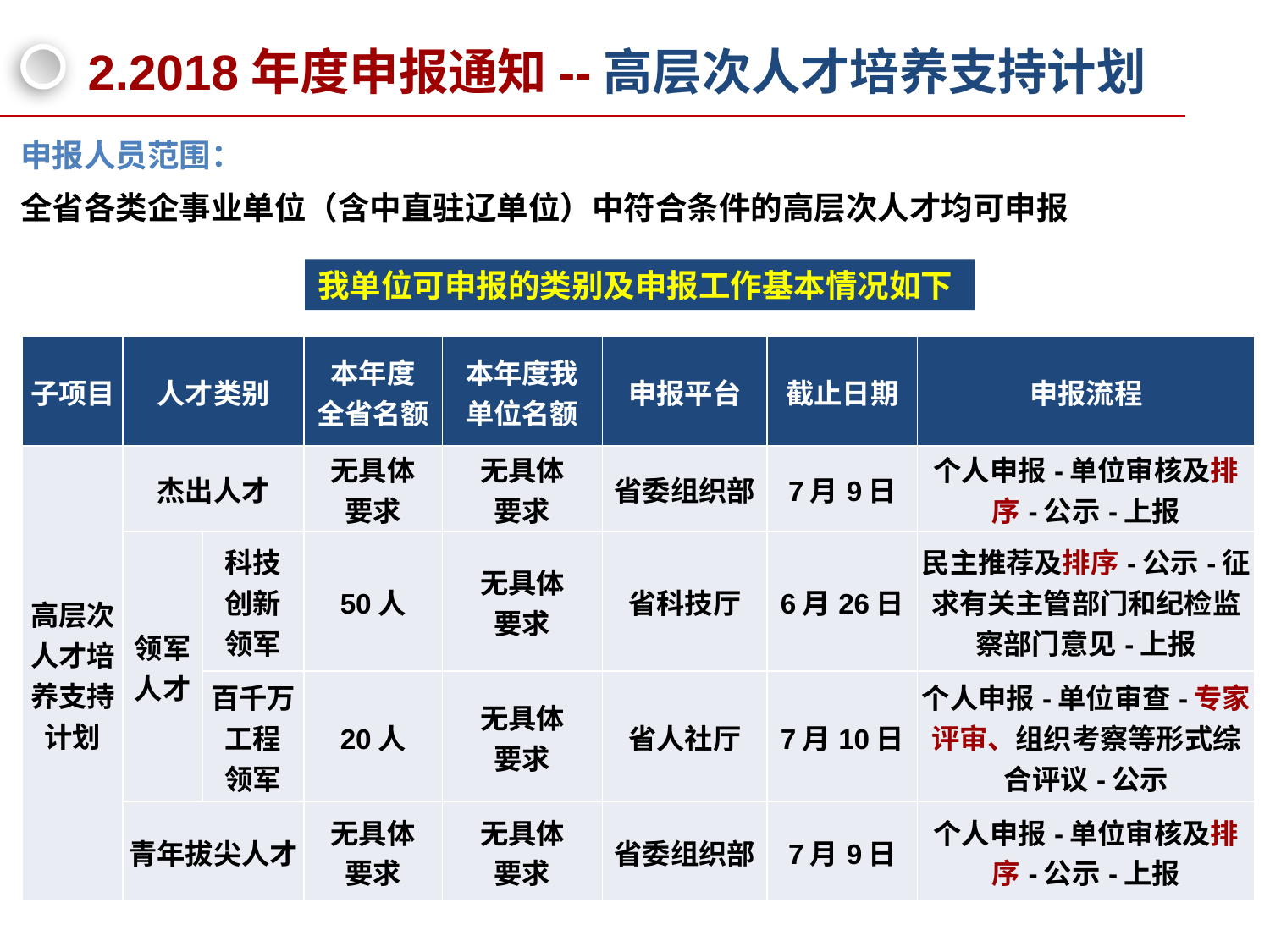

# 2.2018年度申报通知--高层次人才培养支持计划
申报人员范围：
全省各类企事业单位（含中直驻辽单位）中符合条件的高层次人才均可申报
我单位可申报的类别及申报工作基本情况如下
| 子项目 | 人才类别 |  | 本年度 全省名额 | 本年度我 单位名额 | 申报平台 | 截止日期 | 申报流程 |
| --- | --- | --- | --- | --- | --- | --- | --- |
| 高层次人才培养支持计划 | 杰出人才 |  | 无具体 要求 | 无具体 要求 | 省委组织部 | 7月9日 | 个人申报-单位审核及排序-公示-上报 |
|  | 领军人才 | 科技 创新 领军 | 50人 | 无具体 要求 | 省科技厅 | 6月26日 | 民主推荐及排序-公示-征求有关主管部门和纪检监察部门意见-上报 |
|  |  | 百千万工程 领军 | 20人 | 无具体 要求 | 省人社厅 | 7月10日 | 个人申报-单位审查-专家评审、组织考察等形式综合评议-公示 |
|  | 青年拔尖人才 |  | 无具体 要求 | 无具体 要求 | 省委组织部 | 7月9日 | 个人申报-单位审核及排序-公示-上报 |